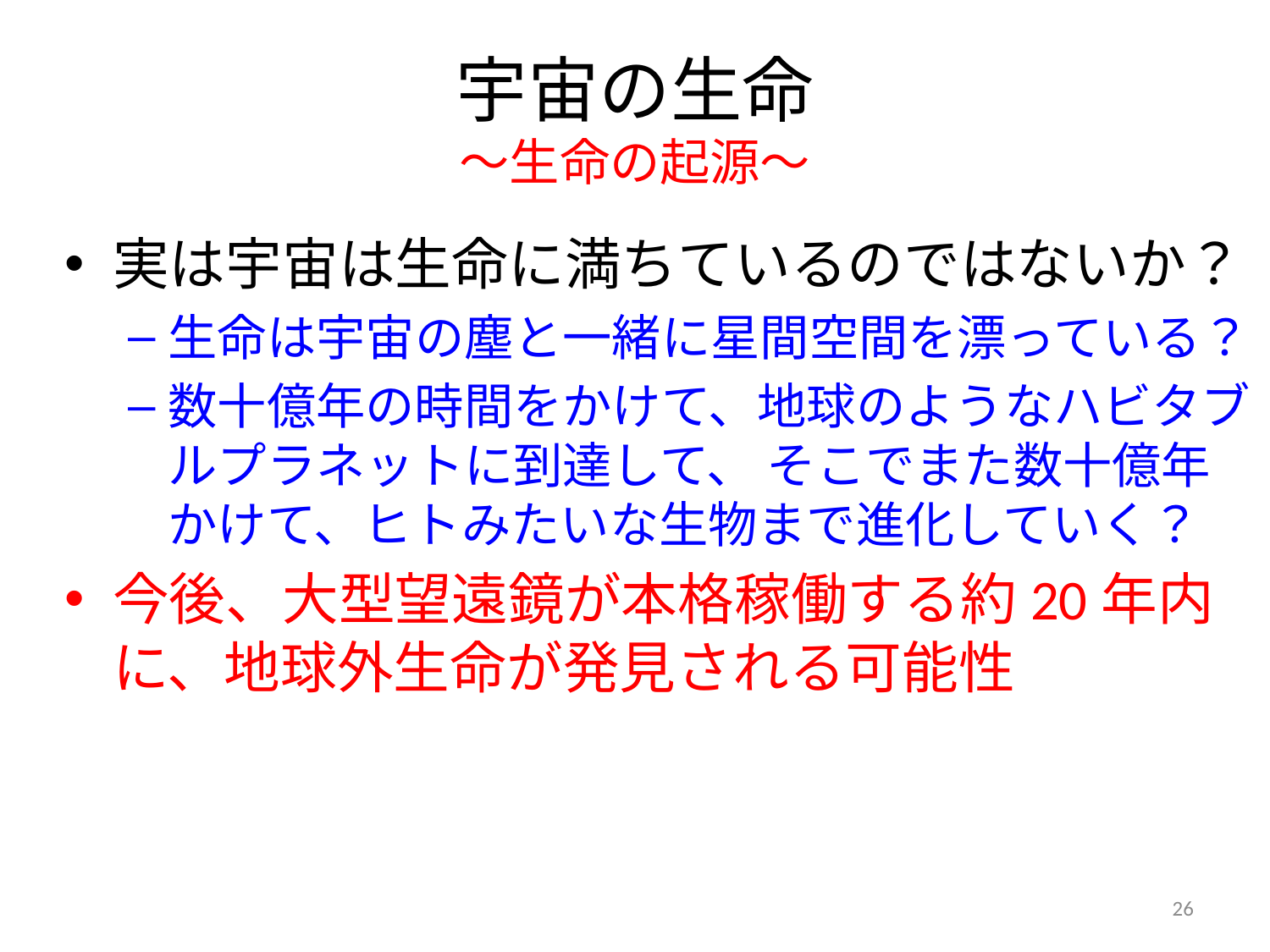

# 宇宙の生命 〜生命の起源〜
実は宇宙は生命に満ちているのではないか？
生命は宇宙の塵と一緒に星間空間を漂っている？
数十億年の時間をかけて、地球のようなハビタブルプラネットに到達して、 そこでまた数十億年かけて、ヒトみたいな生物まで進化していく？
今後、大型望遠鏡が本格稼働する約20年内に、地球外生命が発見される可能性
26